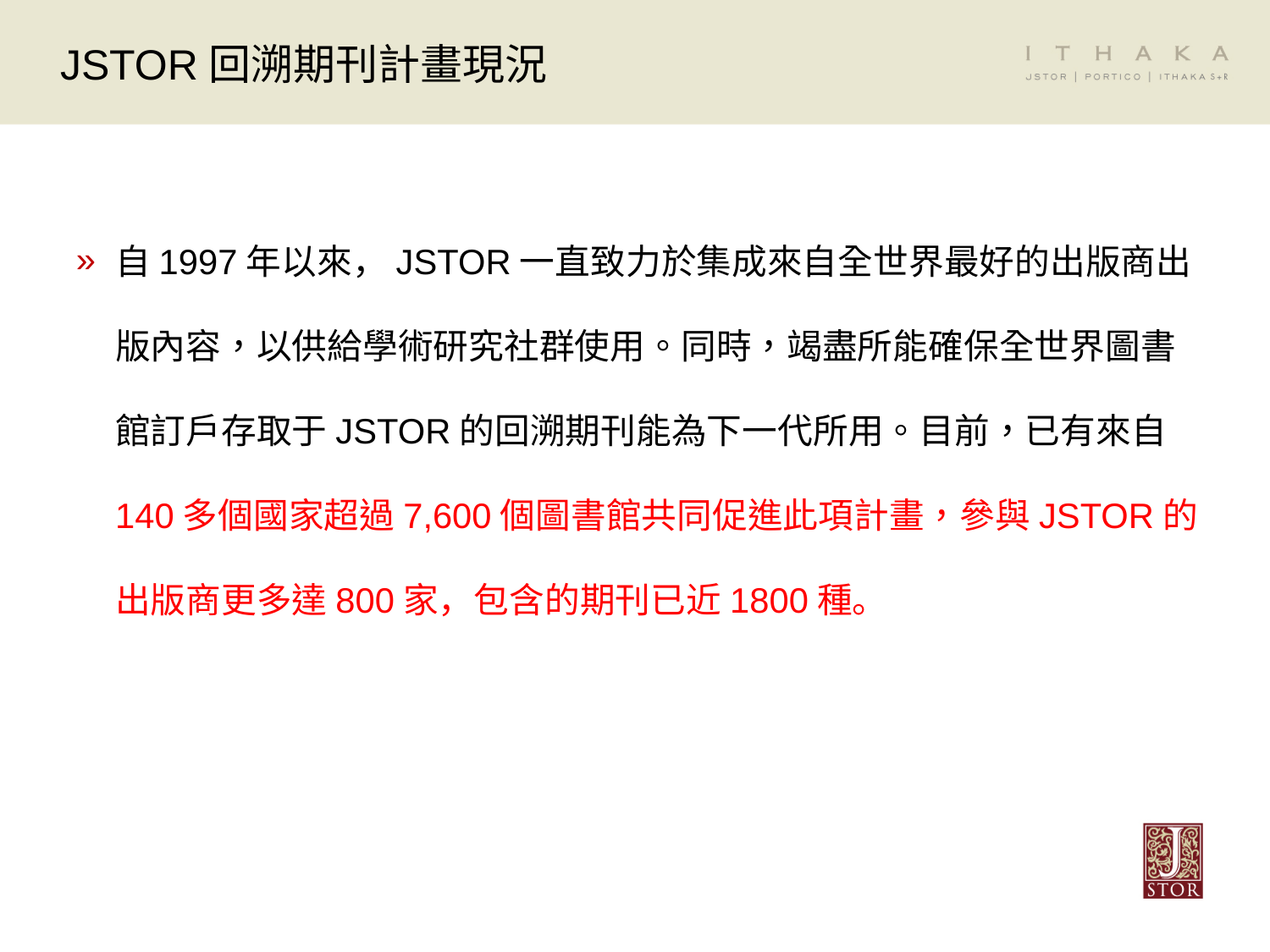

JSTOR回溯期刊計畫現況
自1997年以來，JSTOR一直致力於集成來自全世界最好的出版商出版內容，以供給學術研究社群使用。同時，竭盡所能確保全世界圖書館訂戶存取于JSTOR的回溯期刊能為下一代所用。目前，已有來自140多個國家超過7,600個圖書館共同促進此項計畫，參與JSTOR的出版商更多達800家，包含的期刊已近1800種。